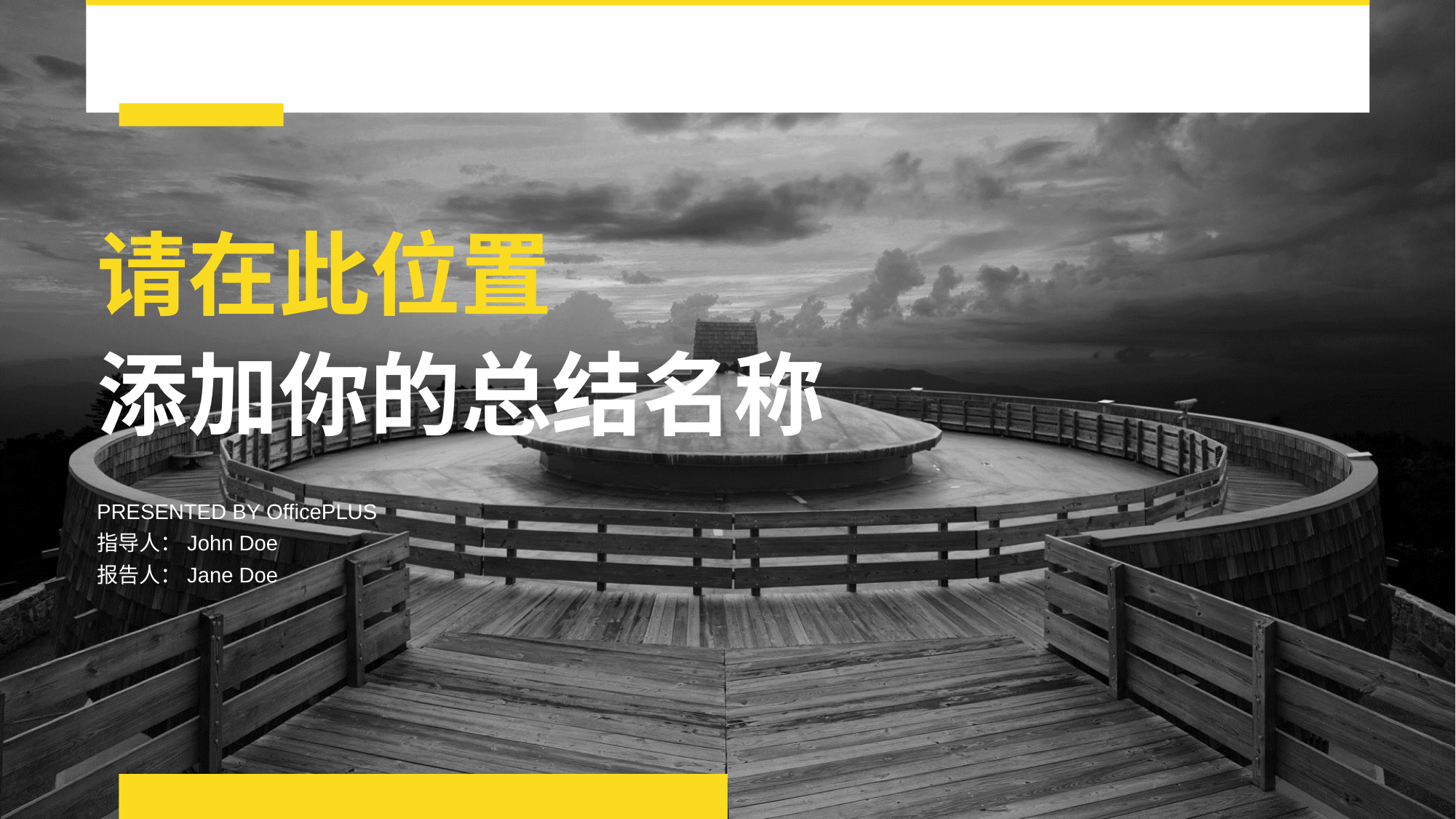

请在此位置
添加你的总结名称
PRESENTED BY OfficePLUS
指导人：John Doe
报告人：Jane Doe